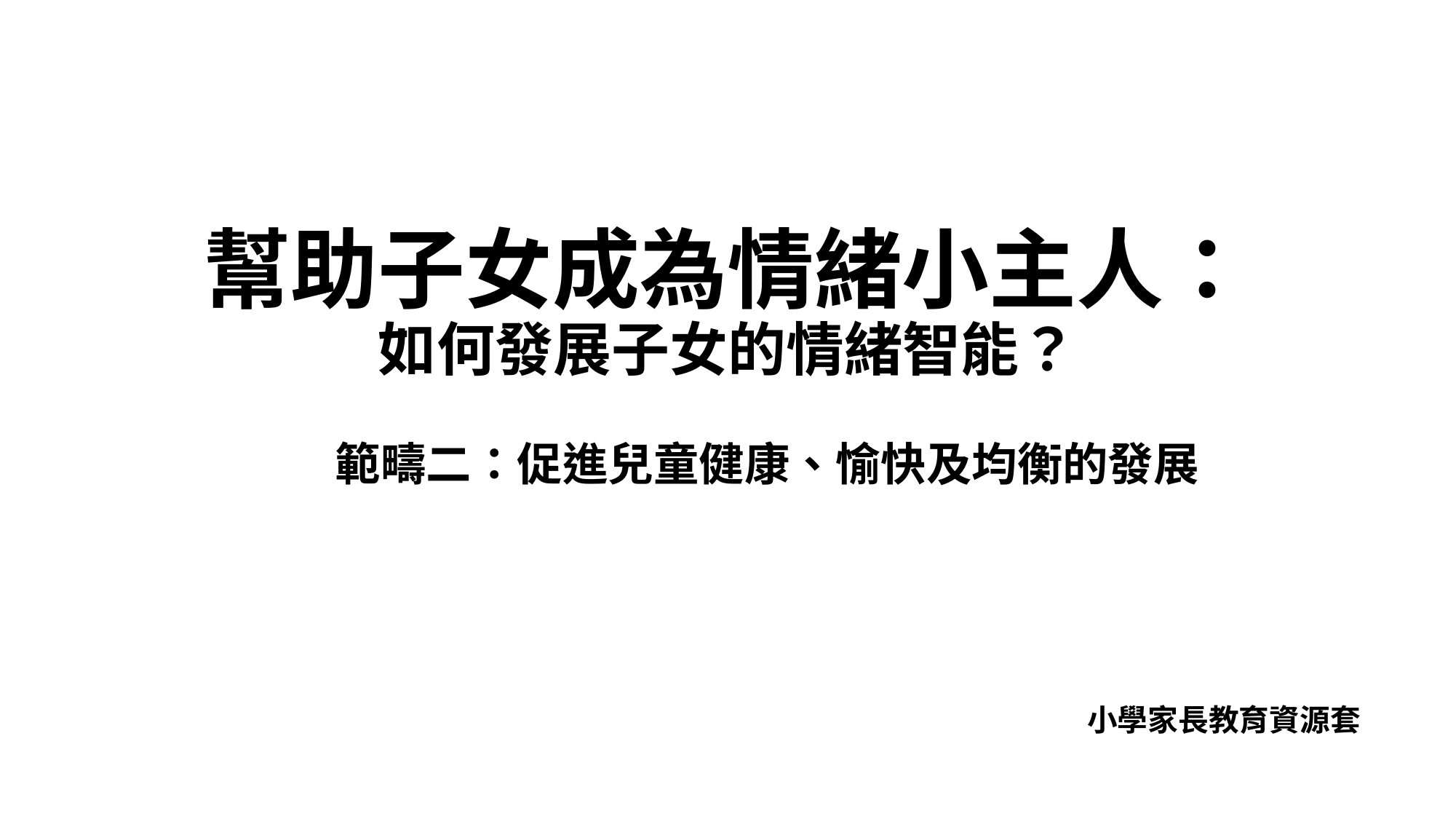

# 幫助子女成為情緒小主人： 如何發展子女的情緒智能？
範疇二：促進兒童健康、愉快及均衡的發展
小學家長教育資源套